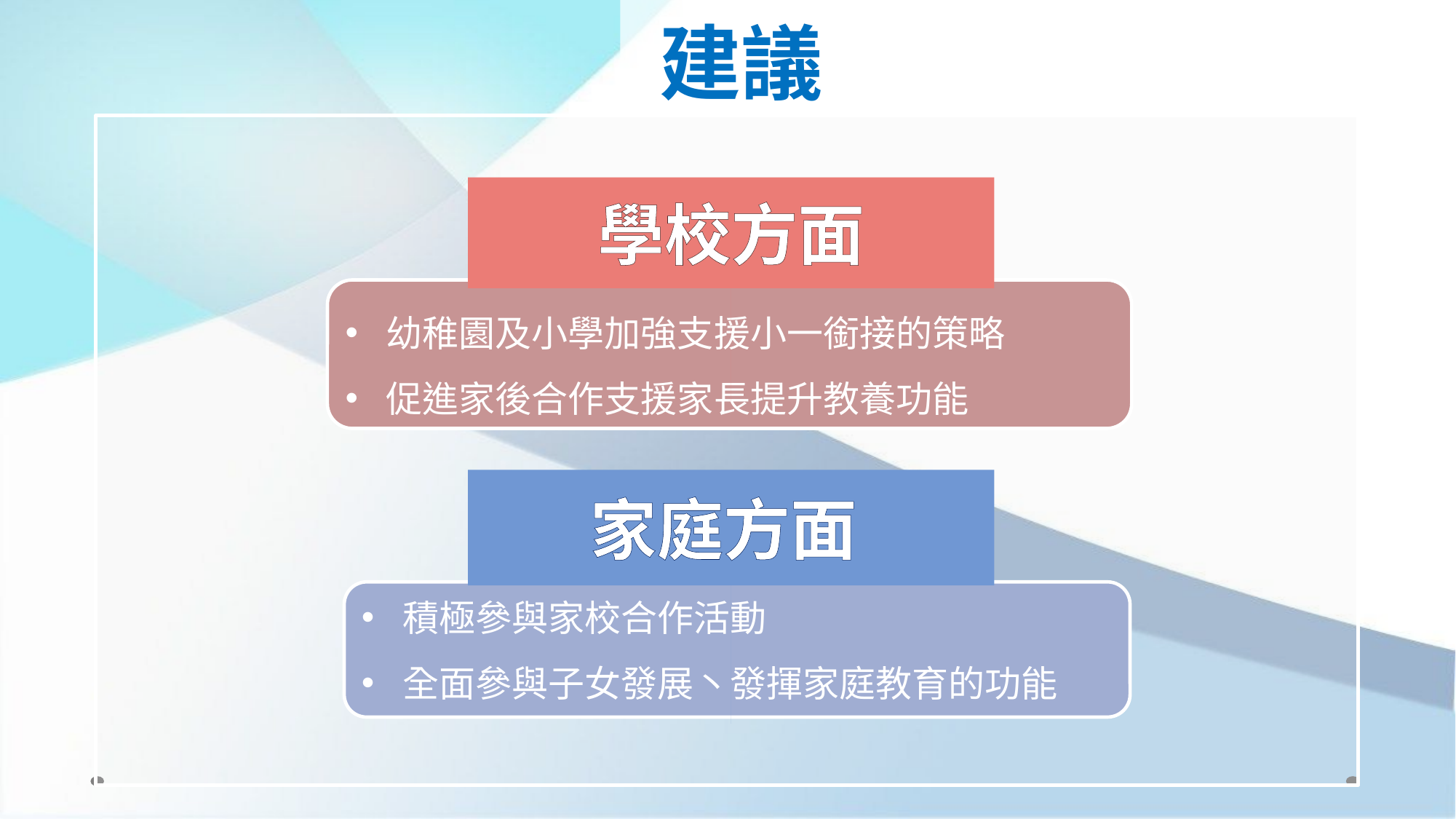

建議

學校方面
幼稚園及小學加強支援小一銜接的策略
促進家後合作支援家長提升教養功能
家庭方面
積極參與家校合作活動
全面參與子女發展丶發揮家庭教育的功能